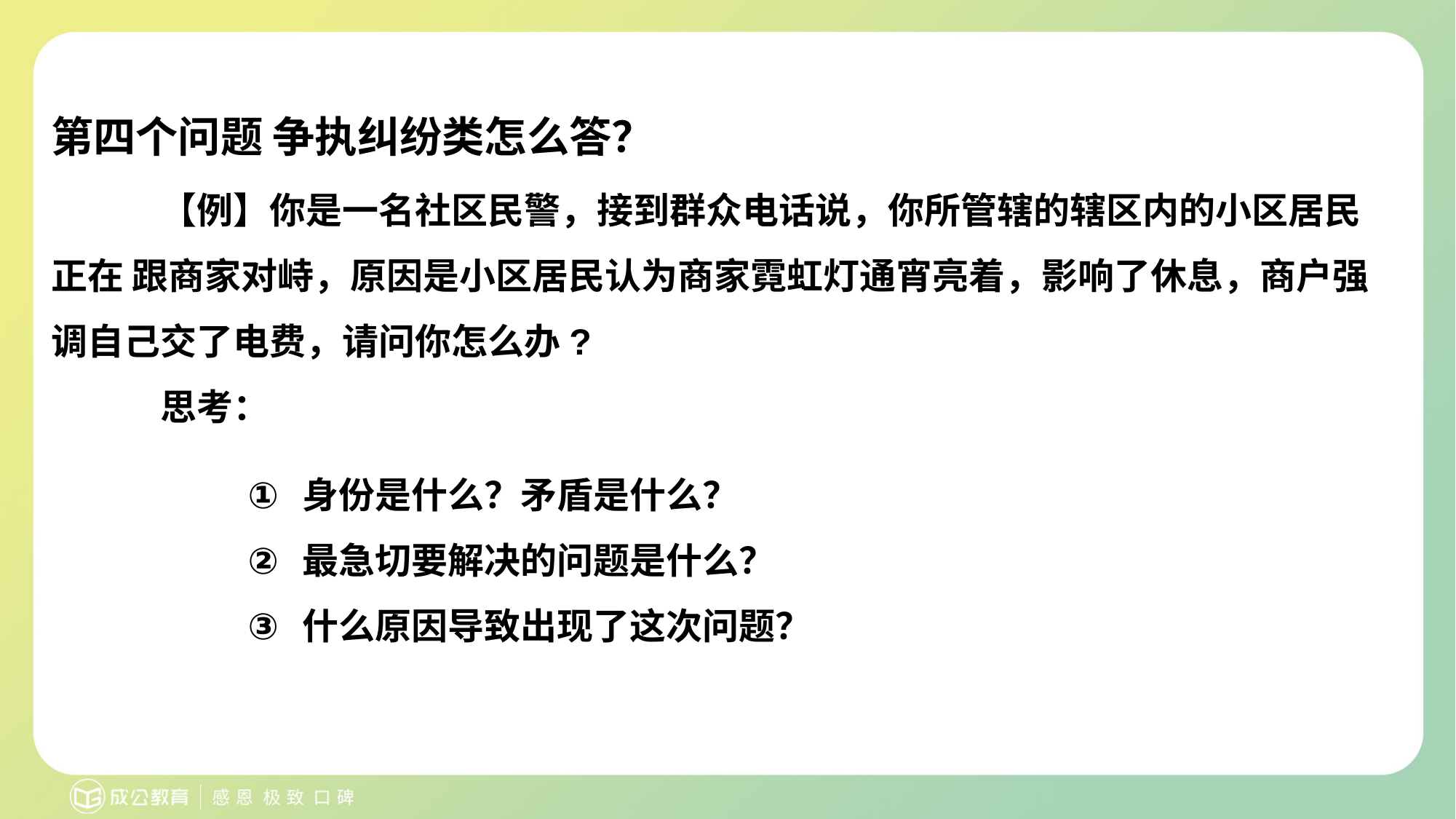

# 第四个问题 争执纠纷类怎么答？
【例】你是一名社区民警，接到群众电话说，你所管辖的辖区内的小区居民正在 跟商家对峙，原因是小区居民认为商家霓虹灯通宵亮着，影响了休息，商户强 调自己交了电费，请问你怎么办?
思考：

身份是什么？矛盾是什么？
最急切要解决的问题是什么？
什么原因导致出现了这次问题？